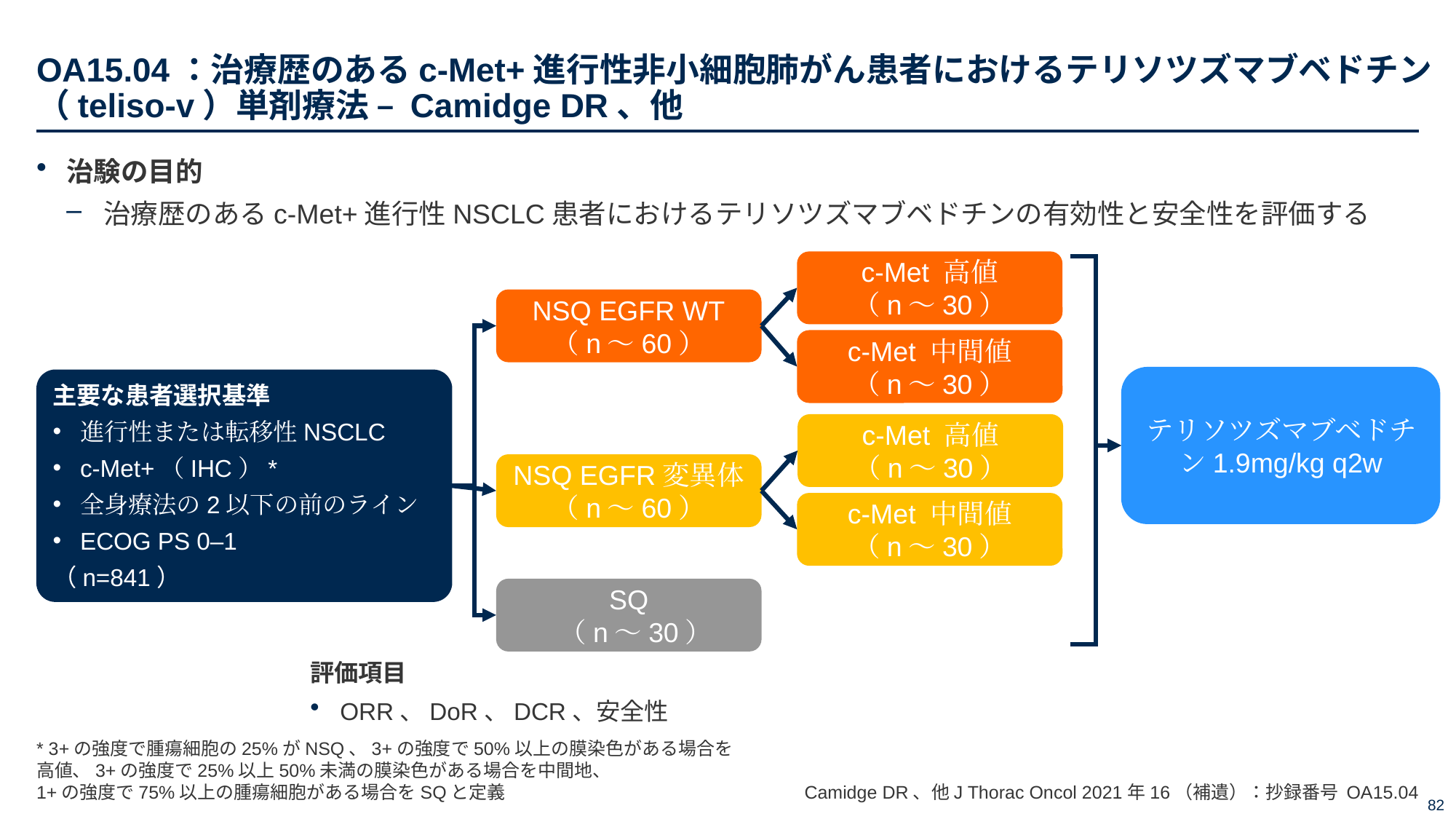

# OA15.04：治療歴のあるc-Met+進行性非小細胞肺がん患者におけるテリソツズマブベドチン（teliso-v）単剤療法 – Camidge DR、他
治験の目的
治療歴のあるc-Met+進行性NSCLC患者におけるテリソツズマブベドチンの有効性と安全性を評価する
c-Met 高値
（n～30）
NSQ EGFR WT
（n～60）
c-Met 中間値
（n〜30）
テリソツズマブベドチン1.9mg/kg q2w
主要な患者選択基準
進行性または転移性NSCLC
c-Met+（IHC）*
全身療法の2以下の前のライン
ECOG PS 0–1
（n=841）
c-Met 高値
（n～30）
NSQ EGFR変異体（n〜60）
c-Met 中間値
（n〜30）
SQ
 （n〜30）
評価項目
ORR、DoR、DCR、安全性

* 3+の強度で腫瘍細胞の25%がNSQ、3+の強度で50%以上の膜染色がある場合を高値、3+の強度で25%以上50%未満の膜染色がある場合を中間地、
1+の強度で75%以上の腫瘍細胞がある場合をSQと定義
Camidge DR、他J Thorac Oncol 2021年16（補遺）：抄録番号 OA15.04